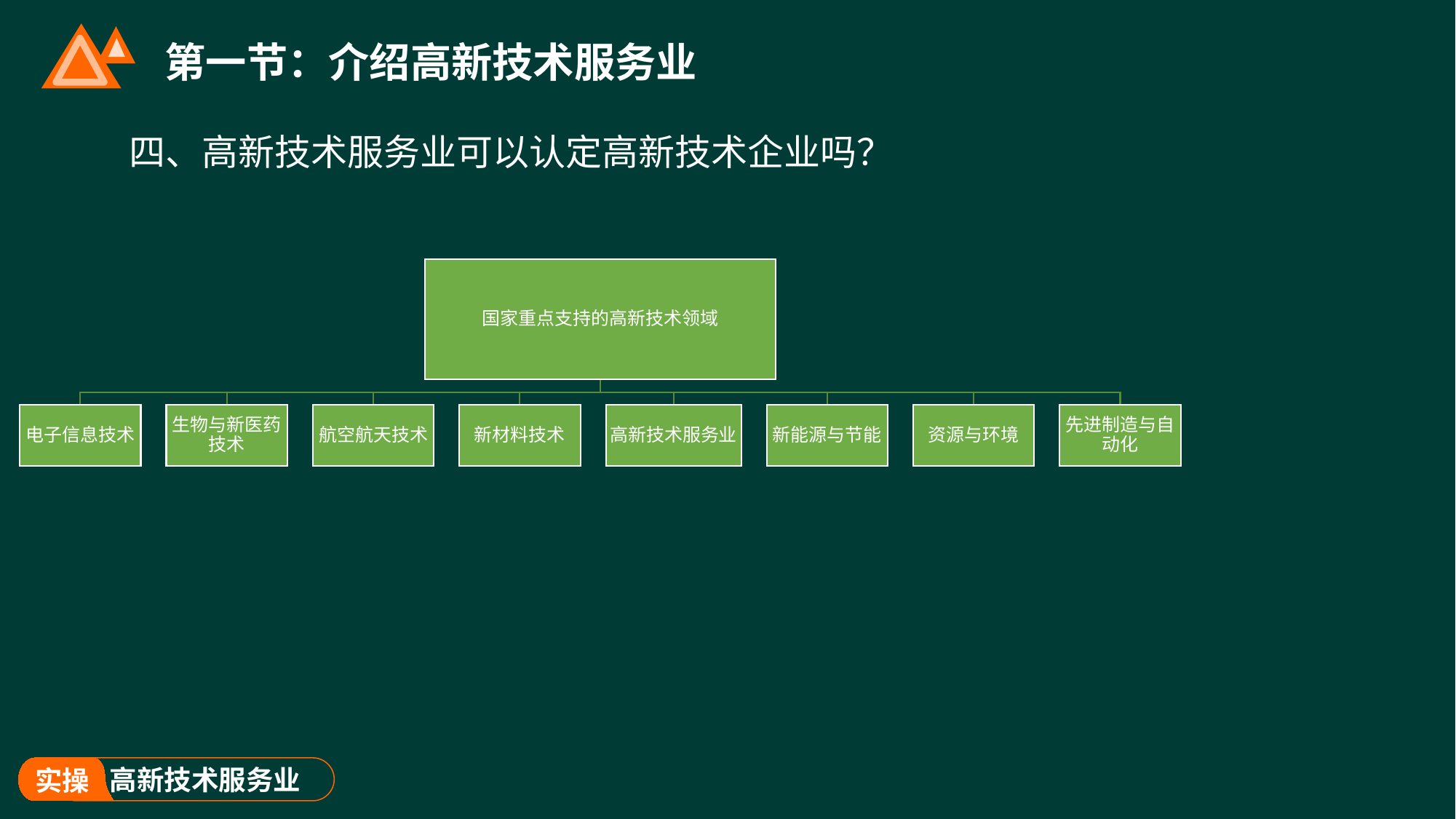

# 第一节：介绍高新技术服务业
四、高新技术服务业可以认定高新技术企业吗？

国家重点支持的高新技术领域
电子信息技术
生物与新医药技术
航空航天技术
新材料技术
高新技术服务业
新能源与节能
资源与环境
先进制造与自动化